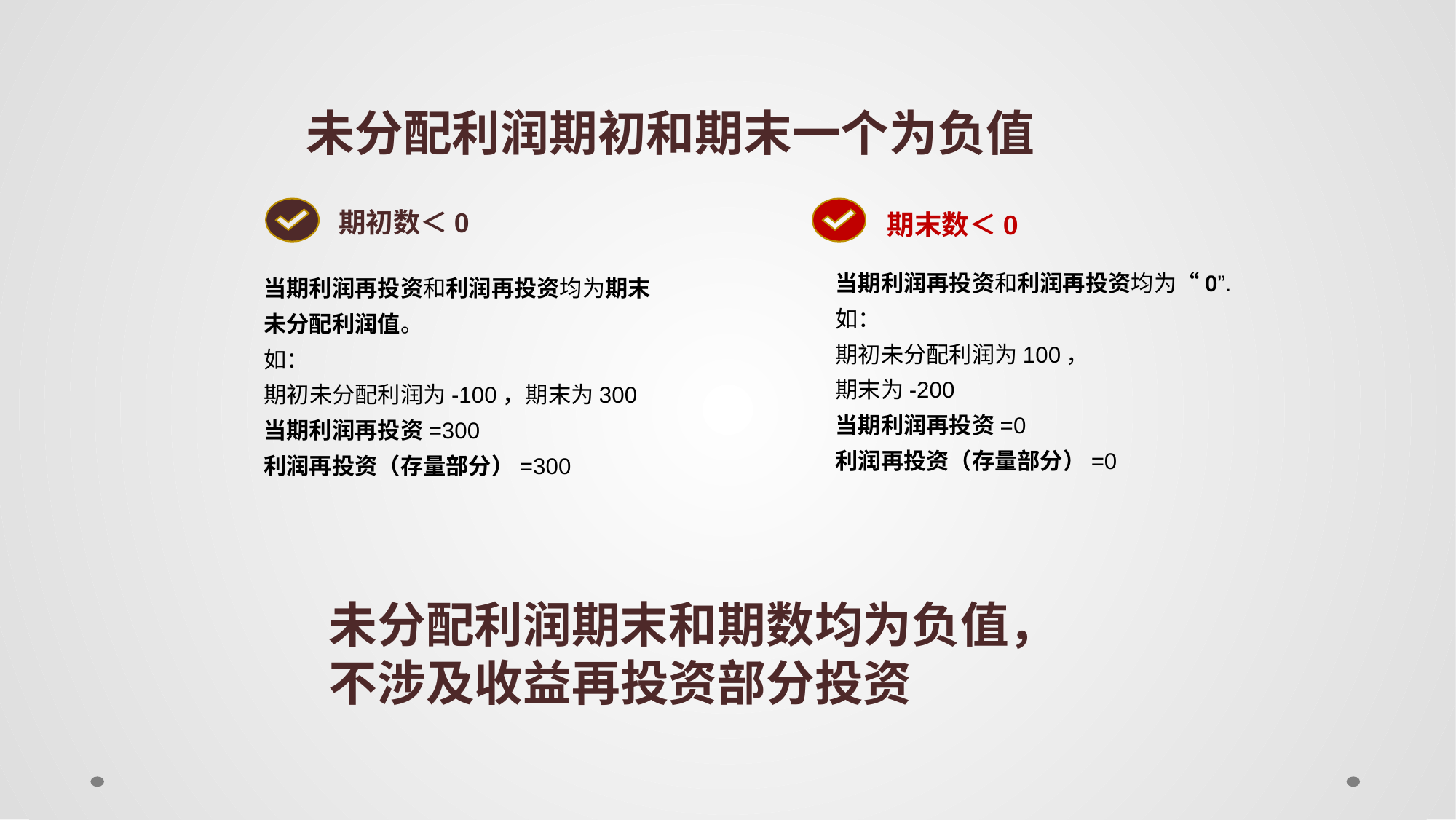

未分配利润期初和期末一个为负值

期末数＜0

期初数＜0
当期利润再投资和利润再投资均为“0”.
如：
期初未分配利润为100，
期末为-200
当期利润再投资=0
利润再投资（存量部分）=0
当期利润再投资和利润再投资均为期末未分配利润值。
如：
期初未分配利润为-100，期末为300
当期利润再投资=300
利润再投资（存量部分）=300
未分配利润期末和期数均为负值，
不涉及收益再投资部分投资